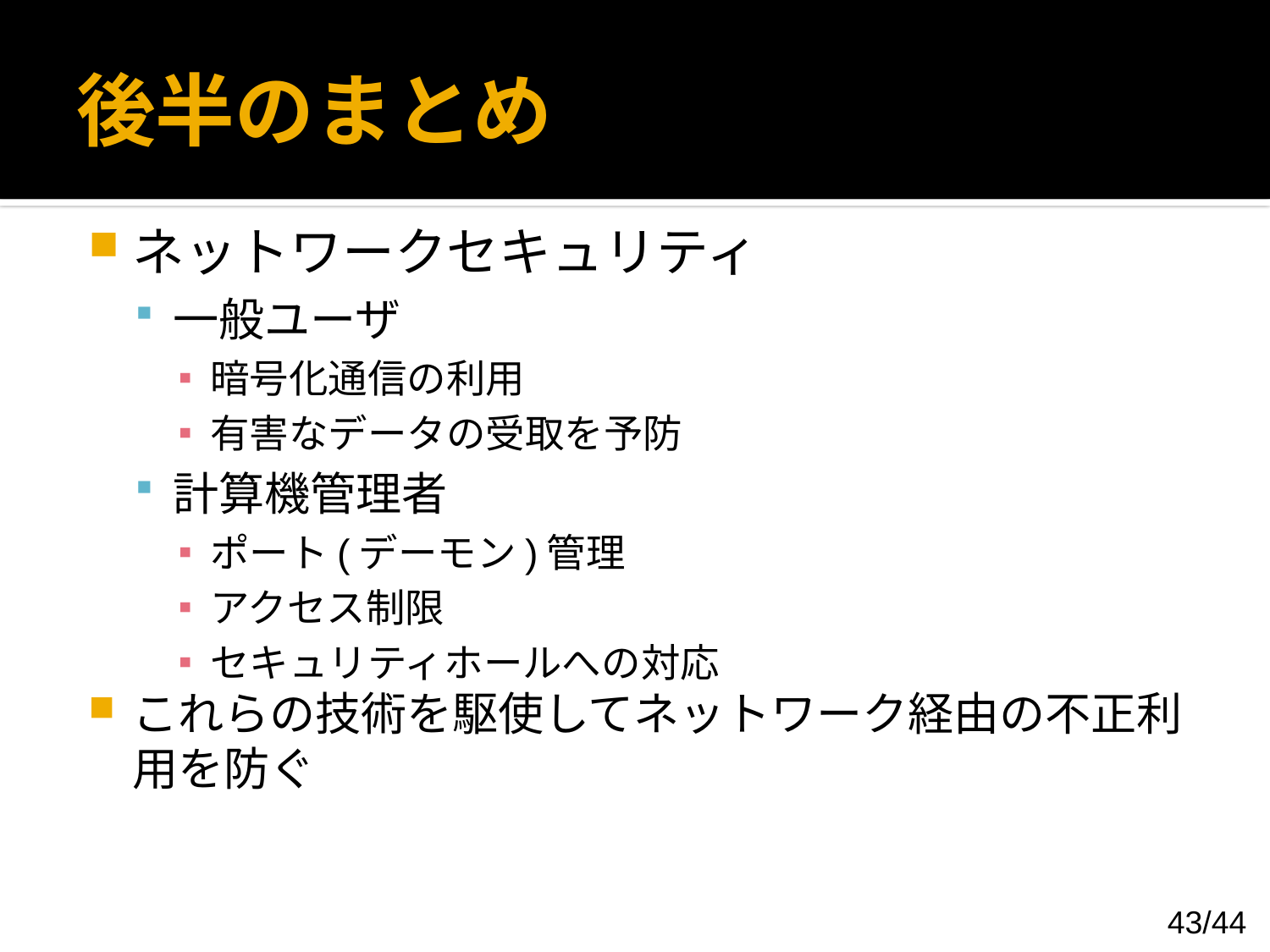

# 後半のまとめ
ネットワークセキュリティ
一般ユーザ
暗号化通信の利用
有害なデータの受取を予防
計算機管理者
ポート(デーモン)管理
アクセス制限
セキュリティホールへの対応
これらの技術を駆使してネットワーク経由の不正利用を防ぐ